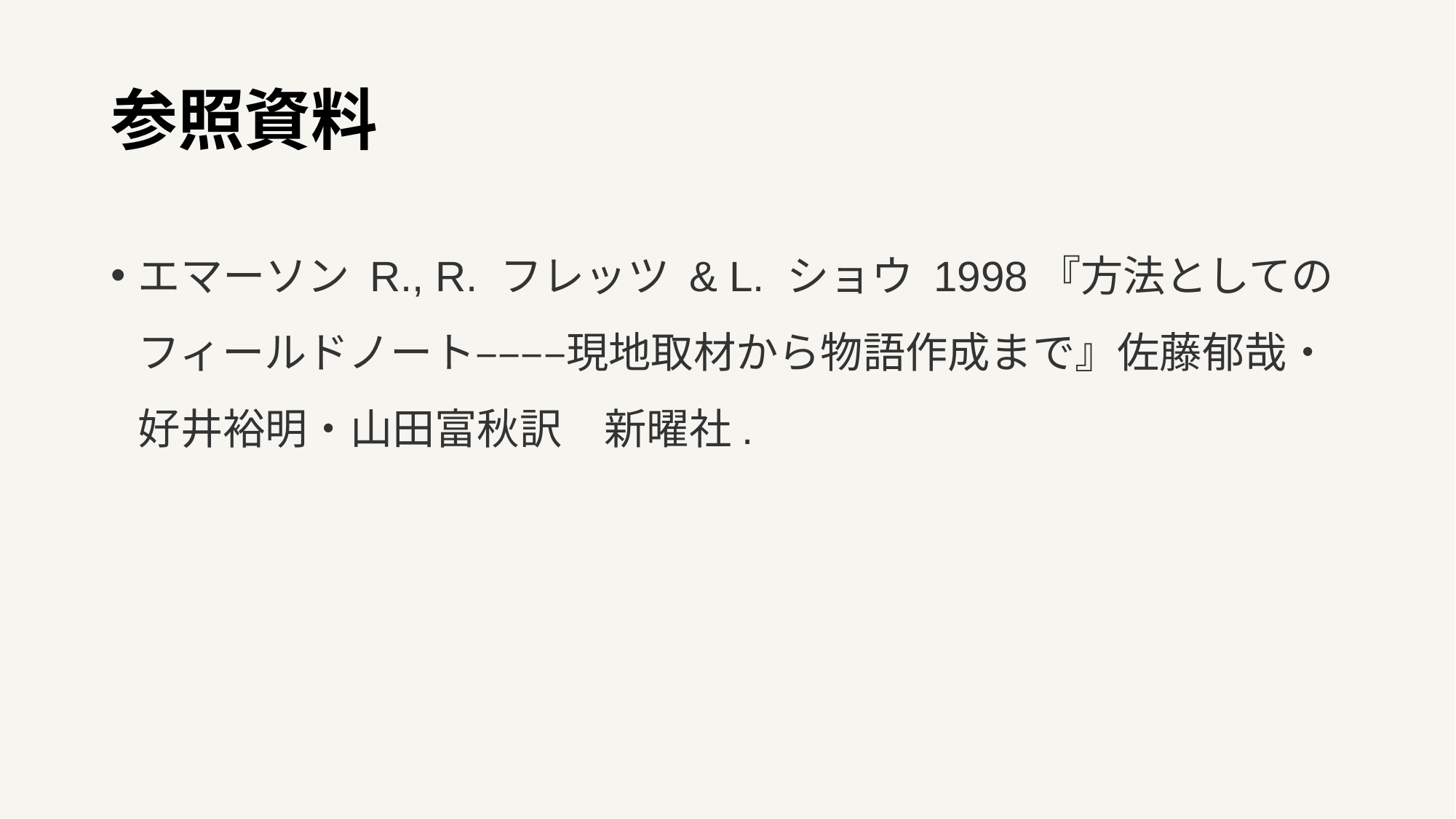

# 参照資料
エマーソン R., R. フレッツ & L. ショウ 1998『方法としてのフィールドノート––––現地取材から物語作成まで』佐藤郁哉・好井裕明・山田富秋訳　新曜社.